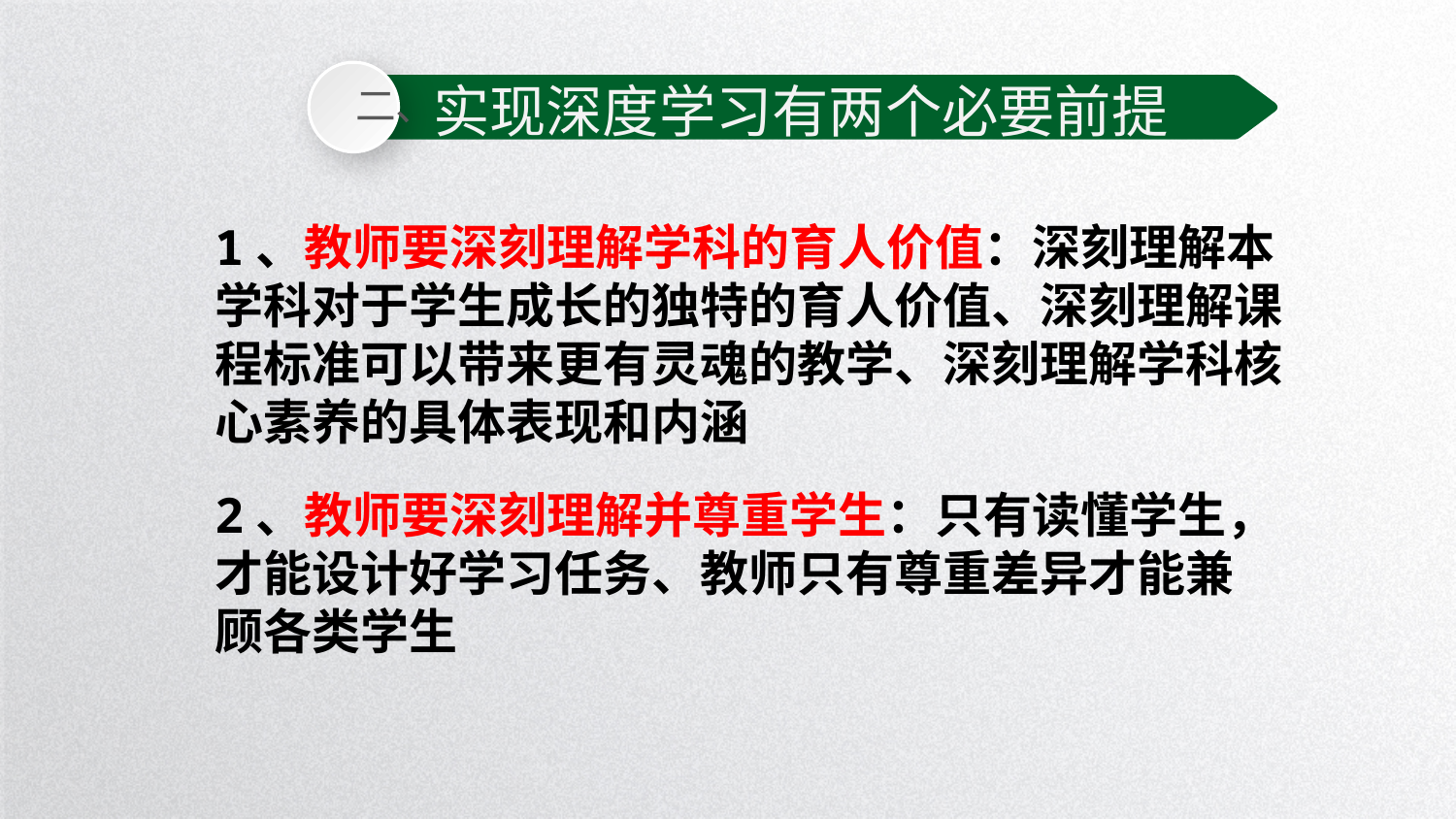

二、

实现深度学习有两个必要前提
1、教师要深刻理解学科的育人价值：深刻理解本学科对于学生成长的独特的育人价值、深刻理解课程标准可以带来更有灵魂的教学、深刻理解学科核心素养的具体表现和内涵
2、教师要深刻理解并尊重学生：只有读懂学生，才能设计好学习任务、教师只有尊重差异才能兼顾各类学生